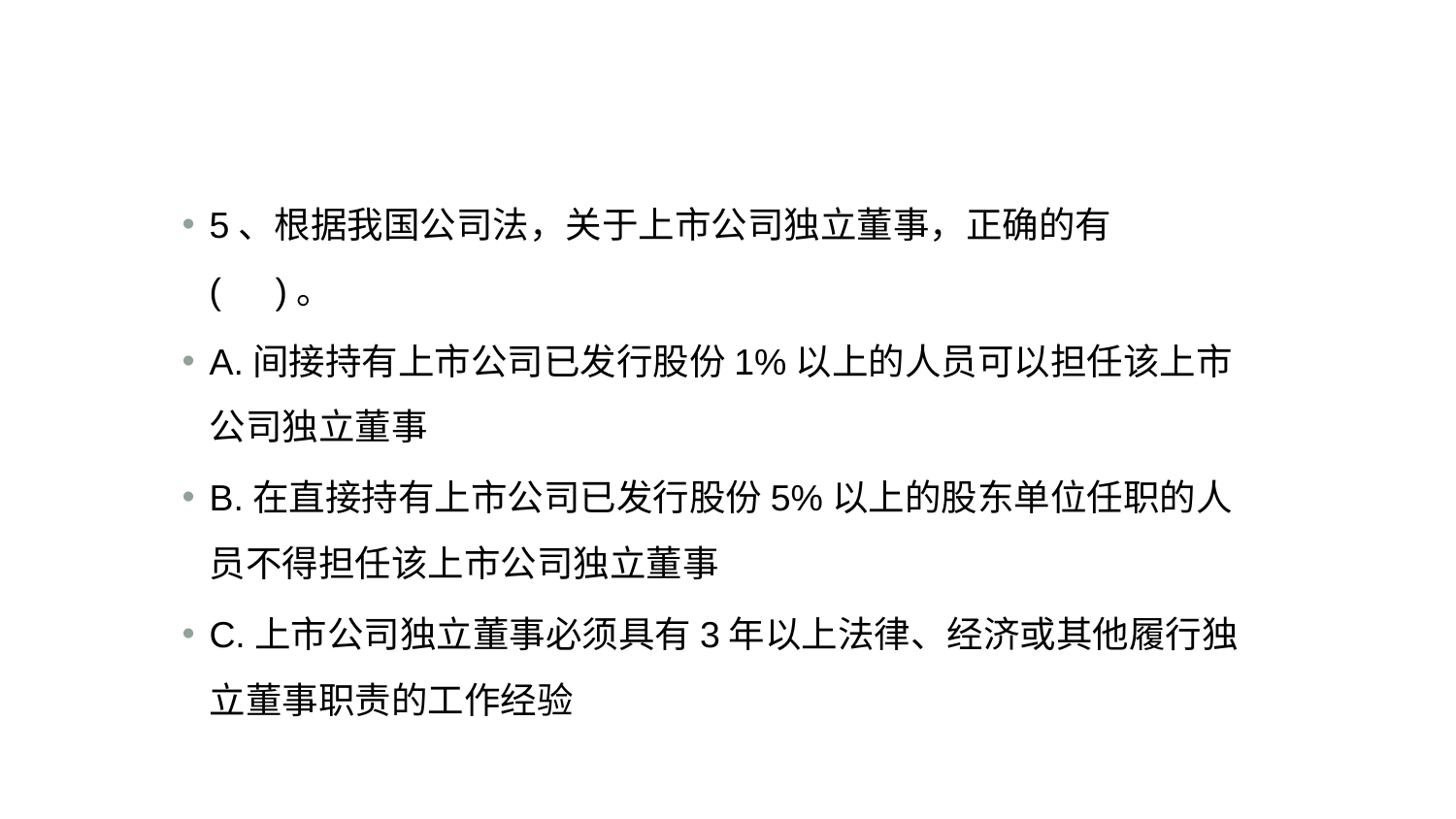

#
5、根据我国公司法，关于上市公司独立董事，正确的有(　)。
A.间接持有上市公司已发行股份1%以上的人员可以担任该上市公司独立董事
B.在直接持有上市公司已发行股份5%以上的股东单位任职的人员不得担任该上市公司独立董事
C.上市公司独立董事必须具有3年以上法律、经济或其他履行独立董事职责的工作经验